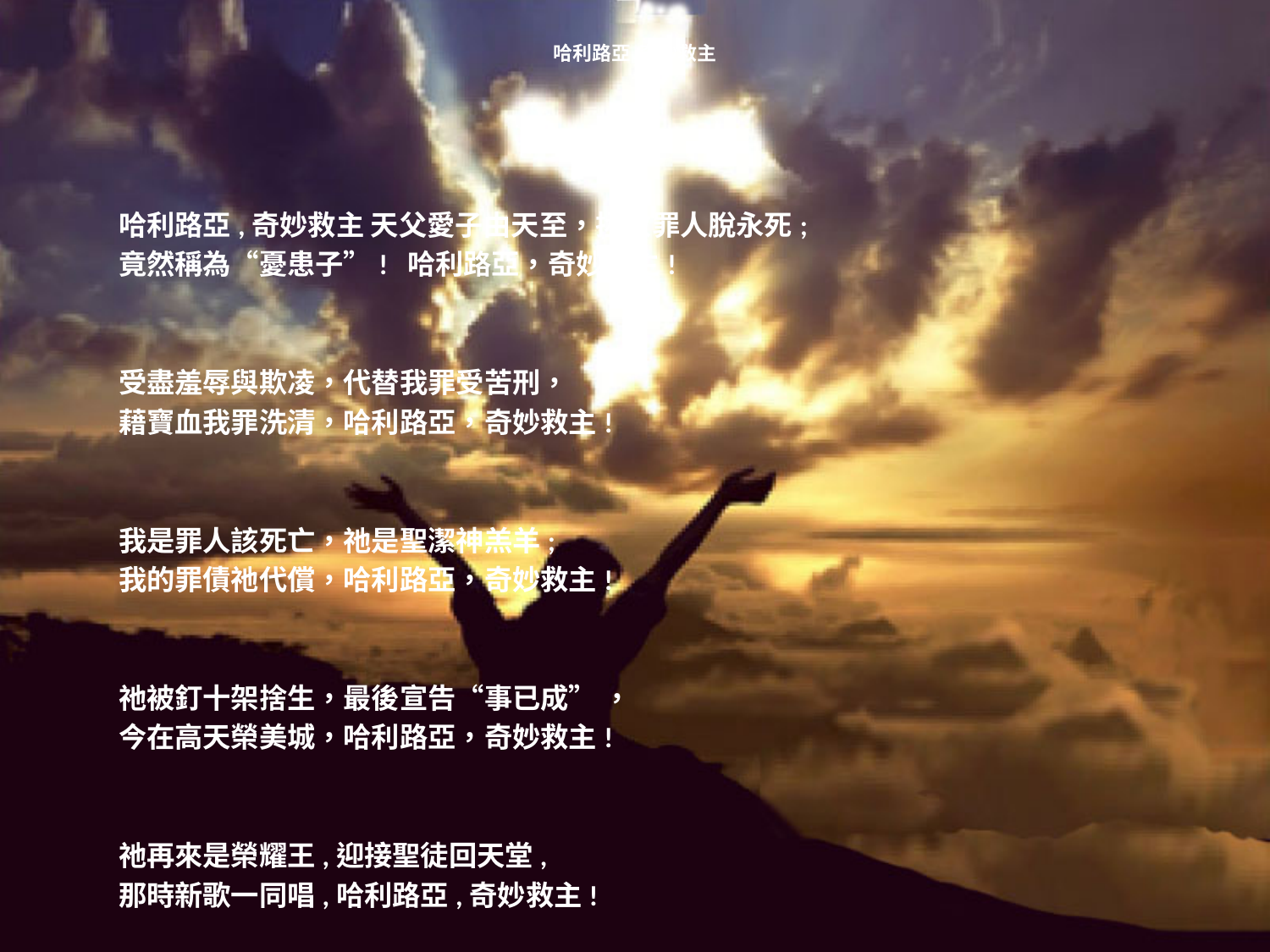

# 哈利路亞,奇妙救主
哈利路亞,奇妙救主 天父愛子由天至，拯救罪人脫永死;
竟然稱為“憂患子”!  哈利路亞，奇妙救主!

受盡羞辱與欺凌，代替我罪受苦刑，
藉寶血我罪洗清，哈利路亞，奇妙救主!

我是罪人該死亡，祂是聖潔神羔羊;
我的罪債祂代償，哈利路亞，奇妙救主!

祂被釘十架捨生，最後宣告“事已成” ，
今在高天榮美城，哈利路亞，奇妙救主!

祂再來是榮耀王,迎接聖徒回天堂,
那時新歌一同唱,哈利路亞,奇妙救主!